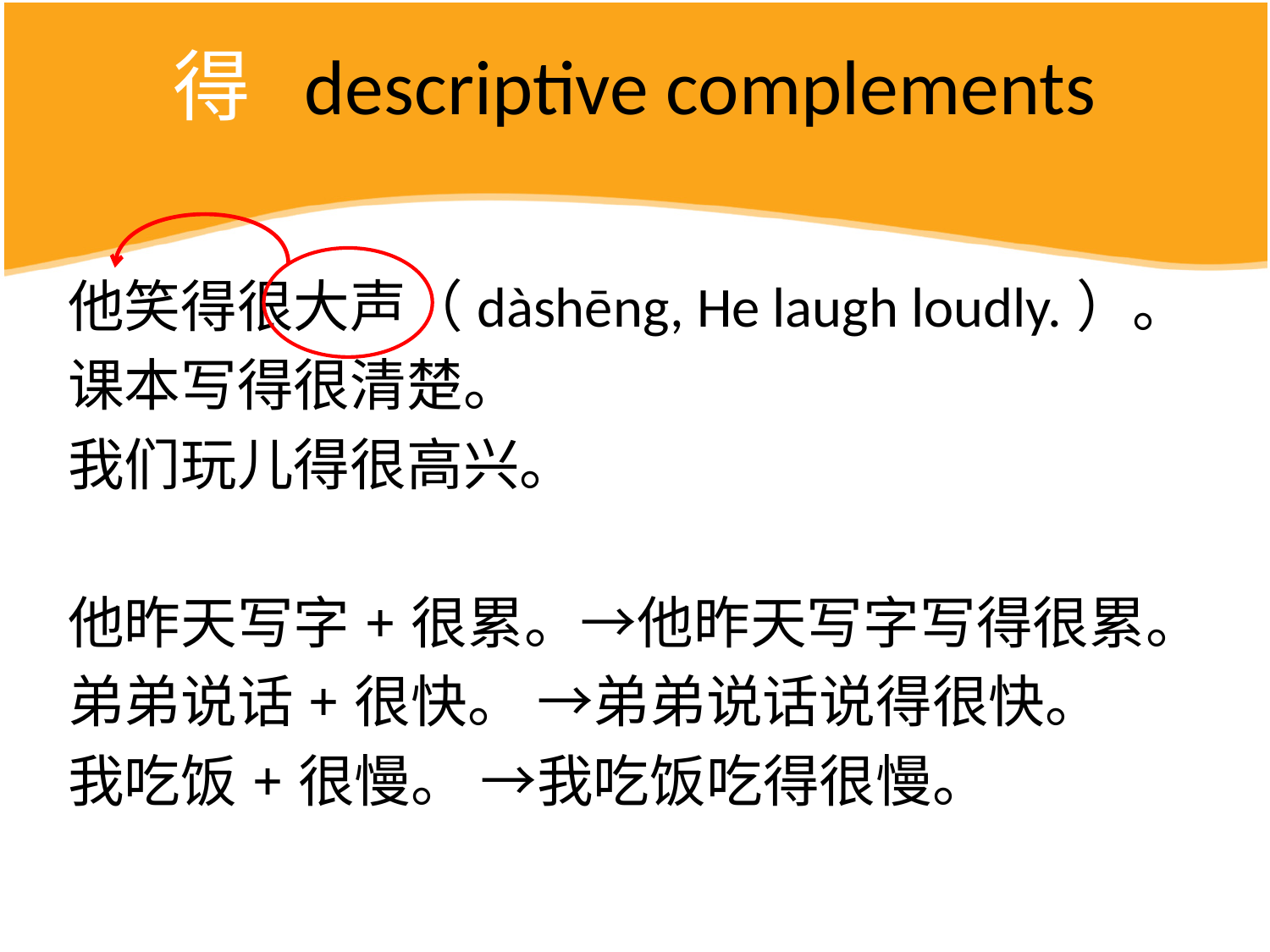

# 得  descriptive complements

他笑得很大声（dàshēng, He laugh loudly.）。
课本写得很清楚。
我们玩儿得很高兴。

他昨天写字+很累。→他昨天写字写得很累。
弟弟说话+很快。 →弟弟说话说得很快。
我吃饭+很慢。 →我吃饭吃得很慢。